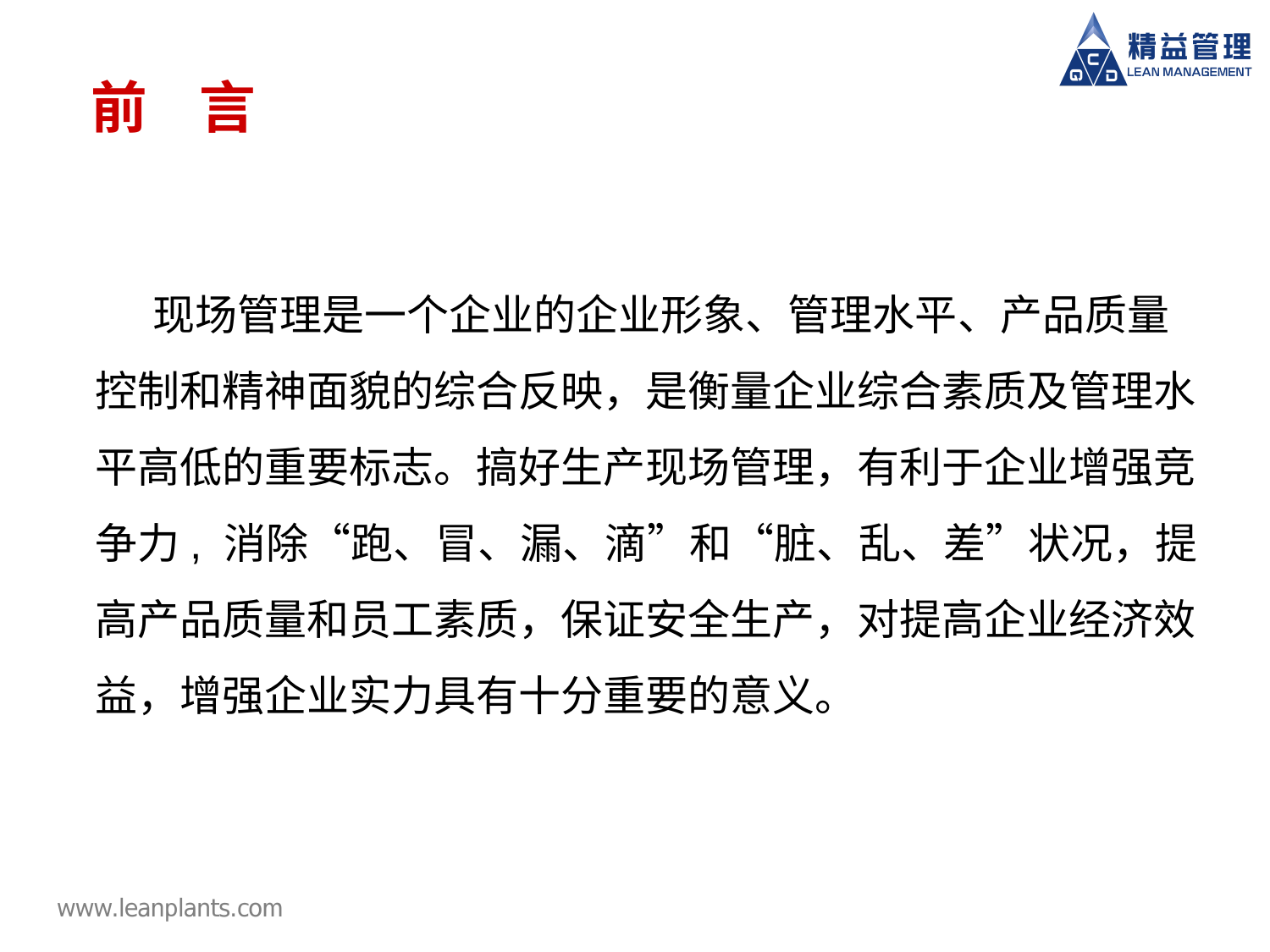

# 前    言
          现场管理是一个企业的企业形象、管理水平、产品质量控制和精神面貌的综合反映，是衡量企业综合素质及管理水平高低的重要标志。搞好生产现场管理，有利于企业增强竞争力, 消除“跑、冒、漏、滴”和“脏、乱、差”状况，提高产品质量和员工素质，保证安全生产，对提高企业经济效益，增强企业实力具有十分重要的意义。